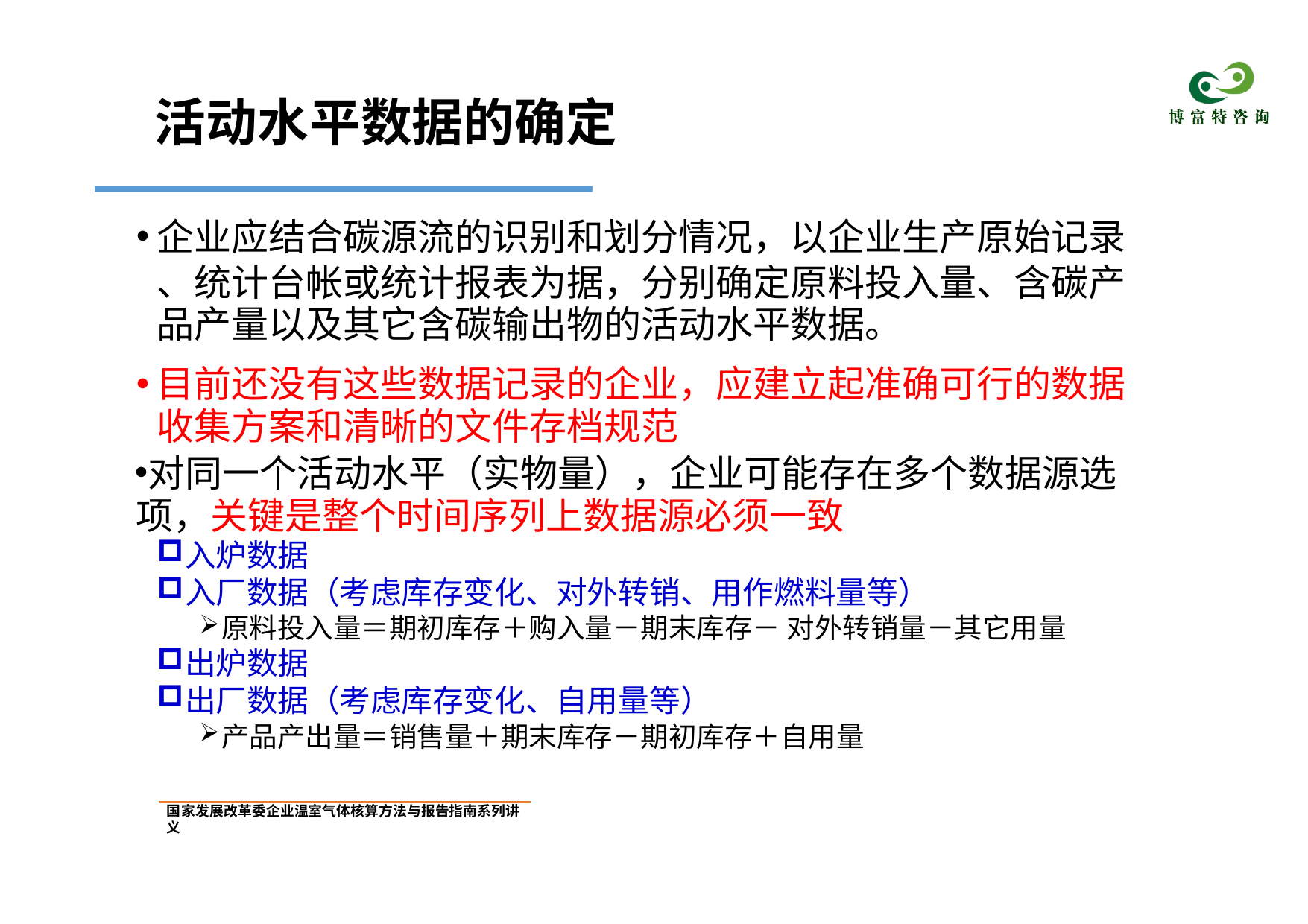

# 活动水平数据的确定
企业应结合碳源流的识别和划分情况，以企业生产原始记录
、统计台帐或统计报表为据，分别确定原料投入量、含碳产 品产量以及其它含碳输出物的活动水平数据。
目前还没有这些数据记录的企业，应建立起准确可行的数据 收集方案和清晰的文件存档规范
对同一个活动水平（实物量），企业可能存在多个数据源选 项，关键是整个时间序列上数据源必须一致
入炉数据
入厂数据（考虑库存变化、对外转销、用作燃料量等）
原料投入量＝期初库存＋购入量－期末库存－ 对外转销量－其它用量
出炉数据
出厂数据（考虑库存变化、自用量等）
产品产出量＝销售量＋期末库存－期初库存＋自用量
国家发展改革委企业温室气体核算方法与报告指南系列讲义